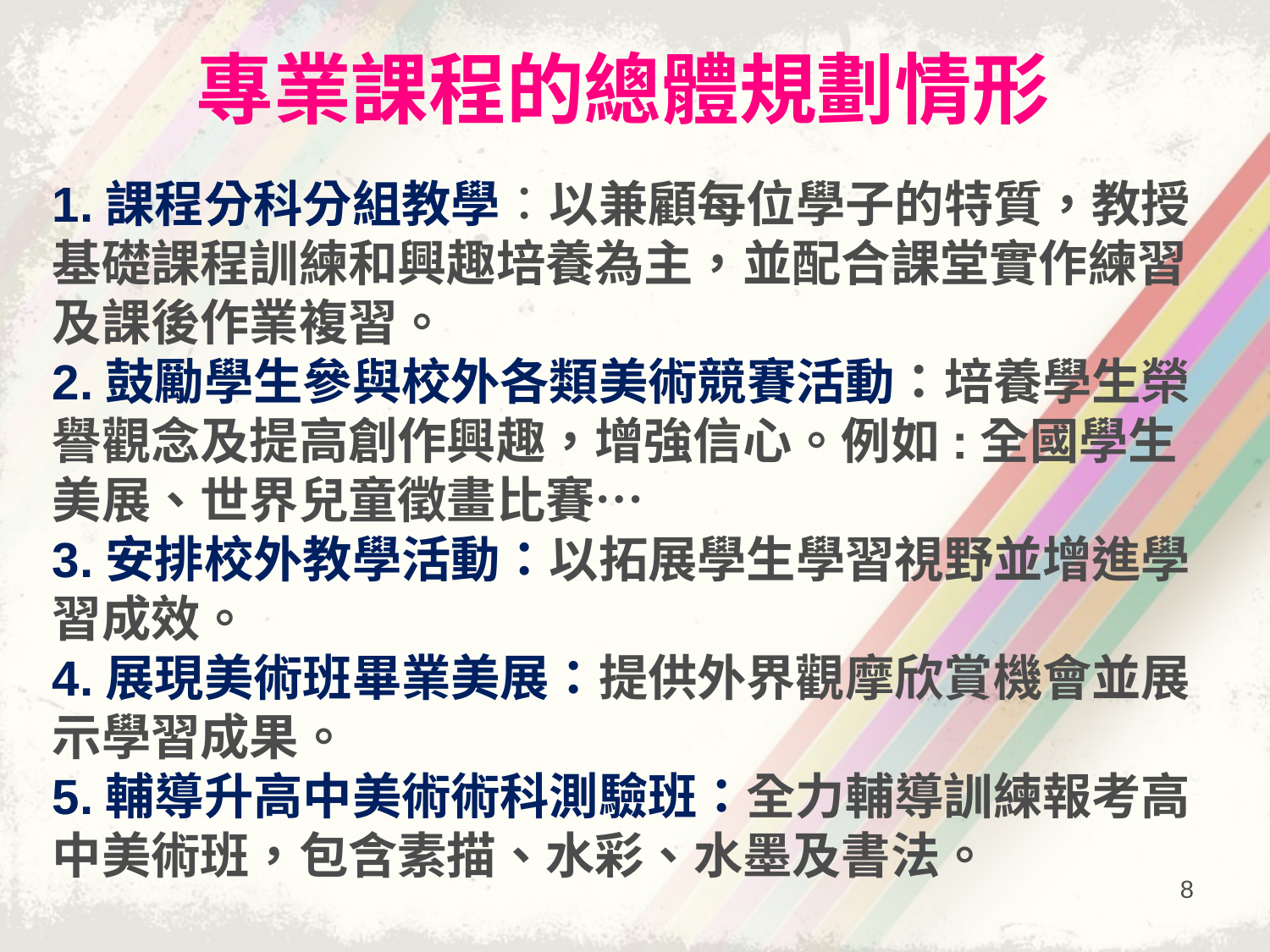

# 專業課程的總體規劃情形
1.課程分科分組教學：以兼顧每位學子的特質，教授基礎課程訓練和興趣培養為主，並配合課堂實作練習及課後作業複習。
2.鼓勵學生參與校外各類美術競賽活動：培養學生榮譽觀念及提高創作興趣，增強信心。例如:全國學生美展、世界兒童徵畫比賽…
3.安排校外教學活動：以拓展學生學習視野並增進學習成效。
4.展現美術班畢業美展：提供外界觀摩欣賞機會並展示學習成果。
5.輔導升高中美術術科測驗班：全力輔導訓練報考高中美術班，包含素描、水彩、水墨及書法。
8